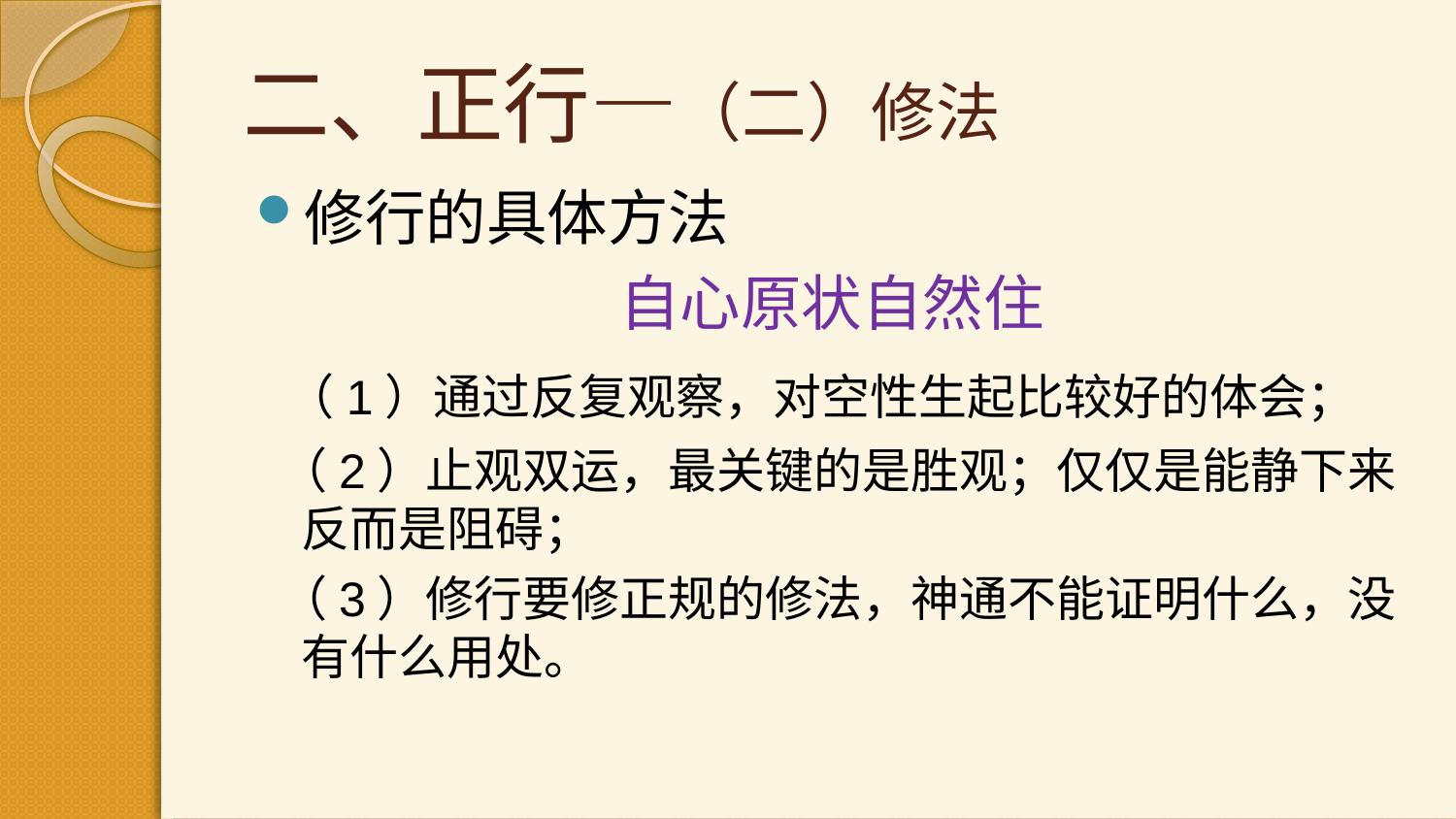

# 二、正行—（二）修法
修行的具体方法
自心原状自然住
 （1）通过反复观察，对空性生起比较好的体会；
 （2）止观双运，最关键的是胜观；仅仅是能静下来反而是阻碍；
 （3）修行要修正规的修法，神通不能证明什么，没有什么用处。